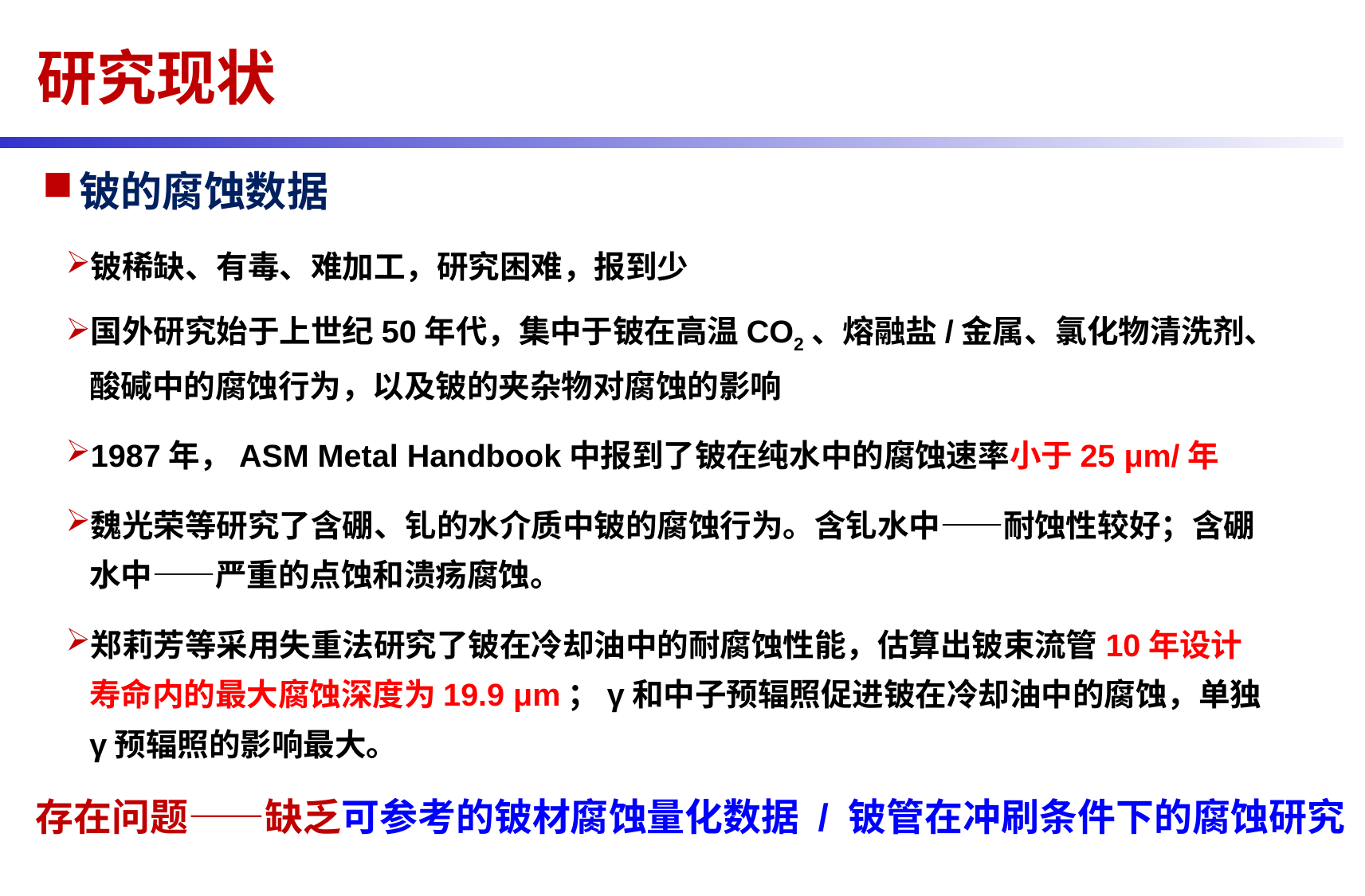

研究现状
铍的腐蚀数据
铍稀缺、有毒、难加工，研究困难，报到少
国外研究始于上世纪50年代，集中于铍在高温CO2、熔融盐/金属、氯化物清洗剂、酸碱中的腐蚀行为，以及铍的夹杂物对腐蚀的影响
1987年，ASM Metal Handbook中报到了铍在纯水中的腐蚀速率小于25 μm/年
魏光荣等研究了含硼、钆的水介质中铍的腐蚀行为。含钆水中——耐蚀性较好；含硼水中——严重的点蚀和溃疡腐蚀。
郑莉芳等采用失重法研究了铍在冷却油中的耐腐蚀性能，估算出铍束流管10年设计寿命内的最大腐蚀深度为19.9 μm；γ和中子预辐照促进铍在冷却油中的腐蚀，单独γ预辐照的影响最大。

存在问题——缺乏可参考的铍材腐蚀量化数据 / 铍管在冲刷条件下的腐蚀研究